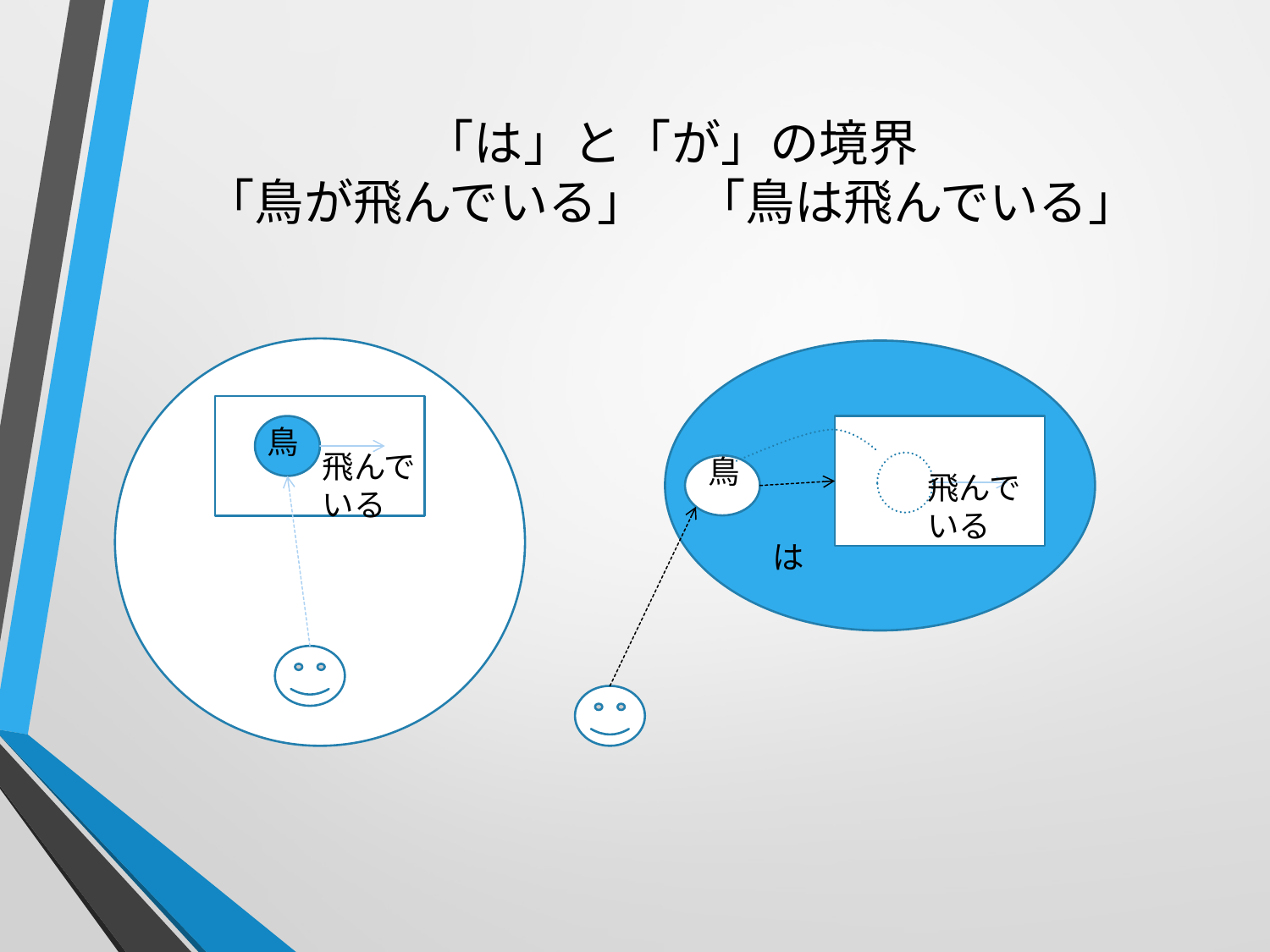

# 「は」と「が」の境界 「鳥が飛んでいる」　「鳥は飛んでいる」

鳥

飛んでいる
鳥

飛んでいる
は